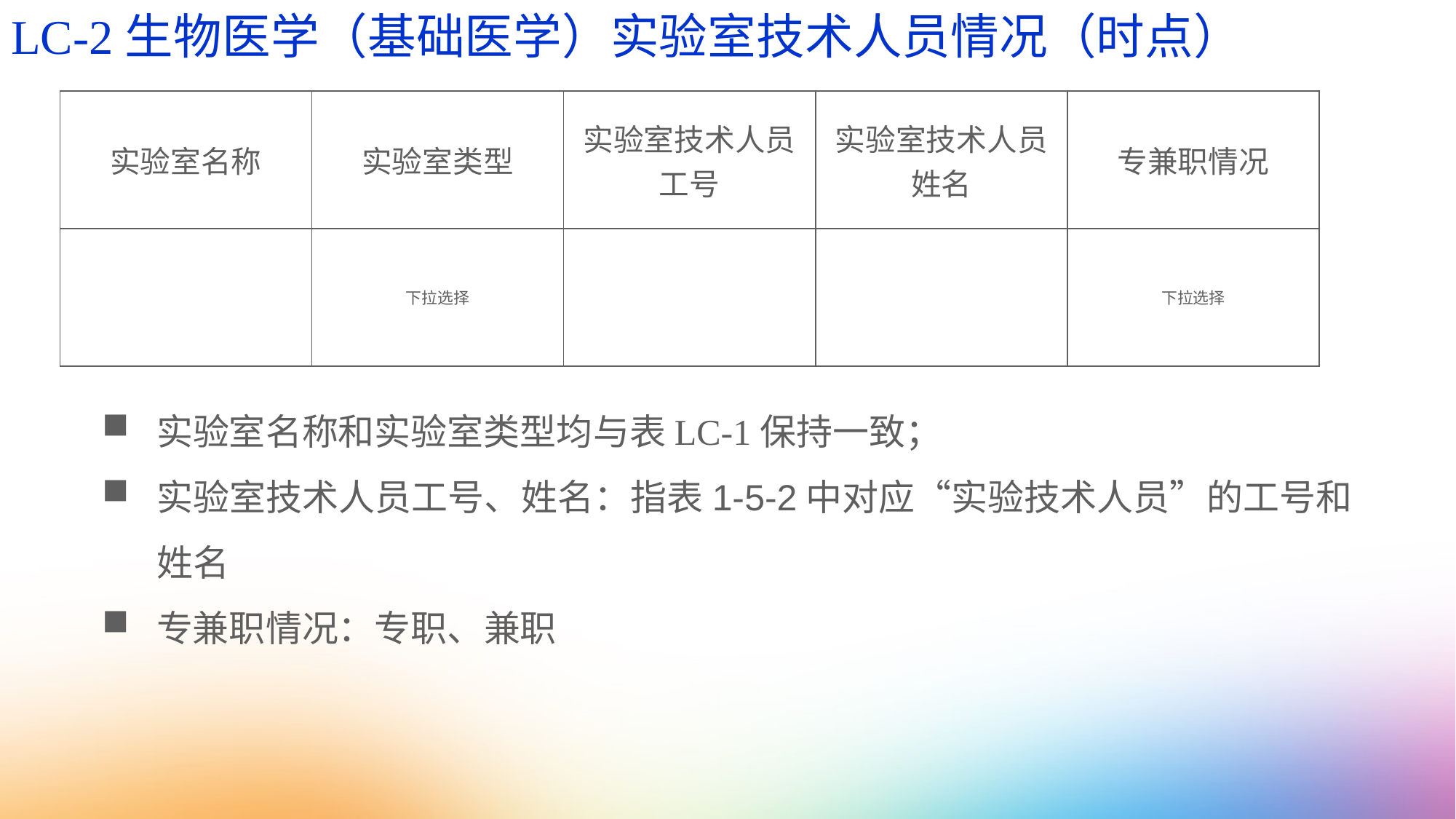

LC-2生物医学（基础医学）实验室技术人员情况（时点）

| 实验室名称 | 实验室类型 | 实验室技术人员工号 | 实验室技术人员姓名 | 专兼职情况 |
| --- | --- | --- | --- | --- |
|  | 下拉选择 |  |  | 下拉选择 |
实验室名称和实验室类型均与表LC-1保持一致；
实验室技术人员工号、姓名：指表1-5-2中对应“实验技术人员”的工号和姓名
专兼职情况：专职、兼职